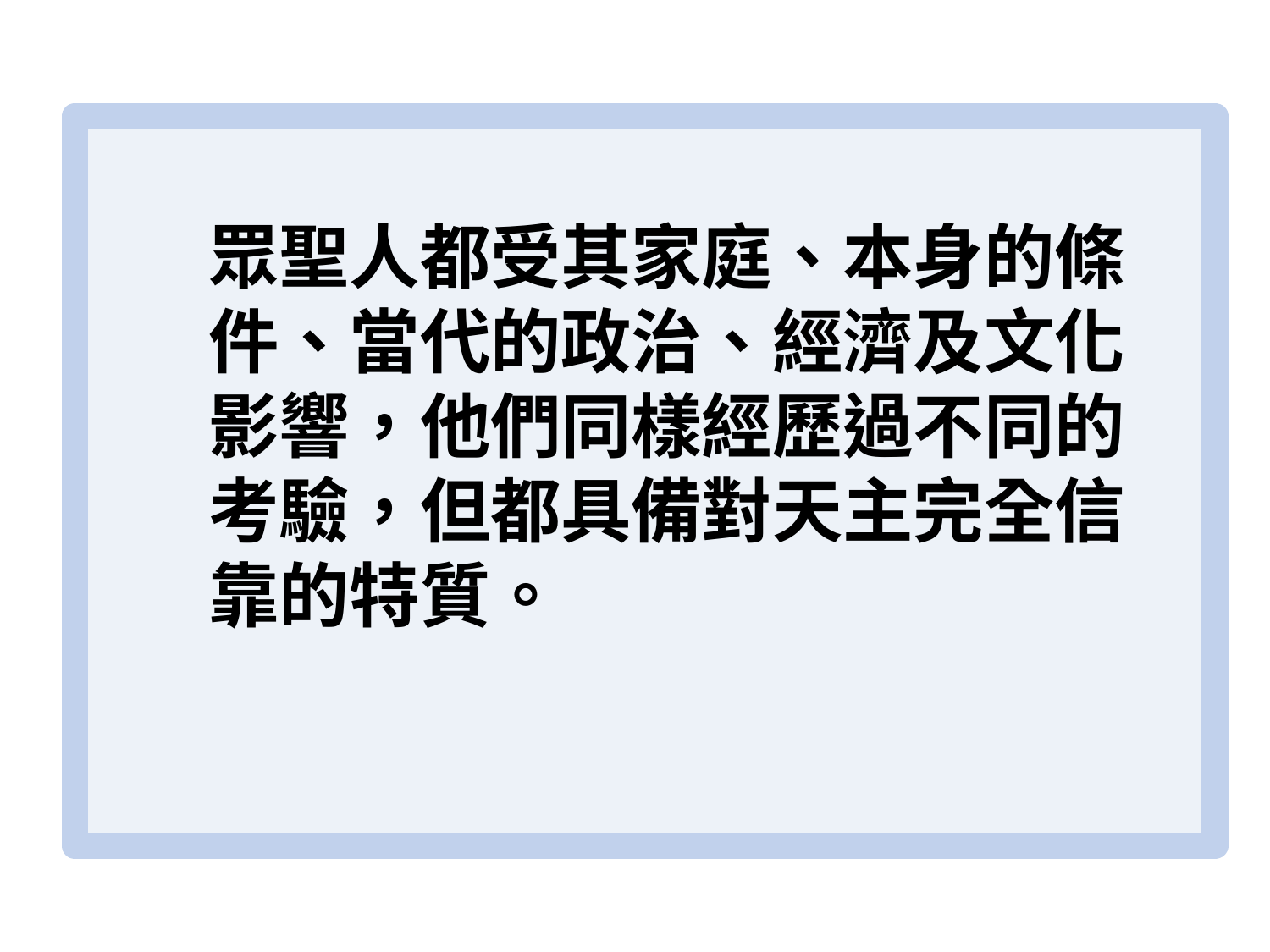

眾聖人都受其家庭、本身的條件、當代的政治、經濟及文化影響，他們同樣經歷過不同的考驗，但都具備對天主完全信靠的特質。